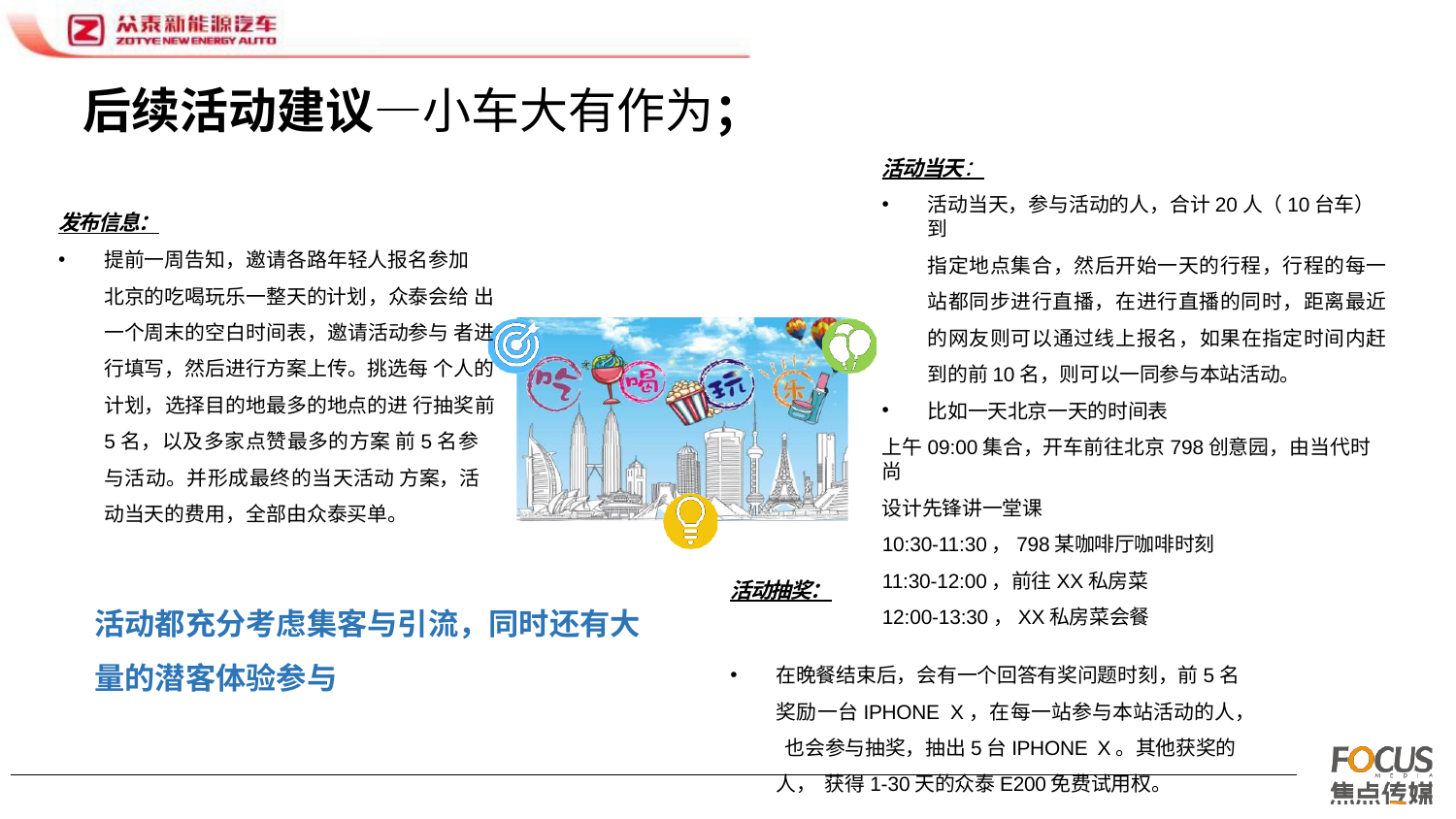

# 后续活动建议—小车大有作为；
活动当天：
活动当天，参与活动的人，合计20人（10台车）到
指定地点集合，然后开始一天的行程，行程的每一 站都同步进行直播，在进行直播的同时，距离最近 的网友则可以通过线上报名，如果在指定时间内赶 到的前10名，则可以一同参与本站活动。
比如一天北京一天的时间表
上午09:00集合，开车前往北京798创意园，由当代时尚
设计先锋讲一堂课
10:30-11:30，798某咖啡厅咖啡时刻
11:30-12:00，前往XX私房菜
12:00-13:30，XX私房菜会餐
在晚餐结束后，会有一个回答有奖问题时刻，前5名 奖励一台IPHONE X，在每一站参与本站活动的人，  也会参与抽奖，抽出5台IPHONE X。其他获奖的人，  获得1-30天的众泰E200免费试用权。
发布信息：
提前一周告知，邀请各路年轻人报名参加
北京的吃喝玩乐一整天的计划，众泰会给 出一个周末的空白时间表，邀请活动参与 者进行填写，然后进行方案上传。挑选每 个人的计划，选择目的地最多的地点的进 行抽奖前5名，以及多家点赞最多的方案 前5名参与活动。并形成最终的当天活动 方案，活动当天的费用，全部由众泰买单。

活动抽奖：
活动都充分考虑集客与引流，同时还有大 量的潜客体验参与